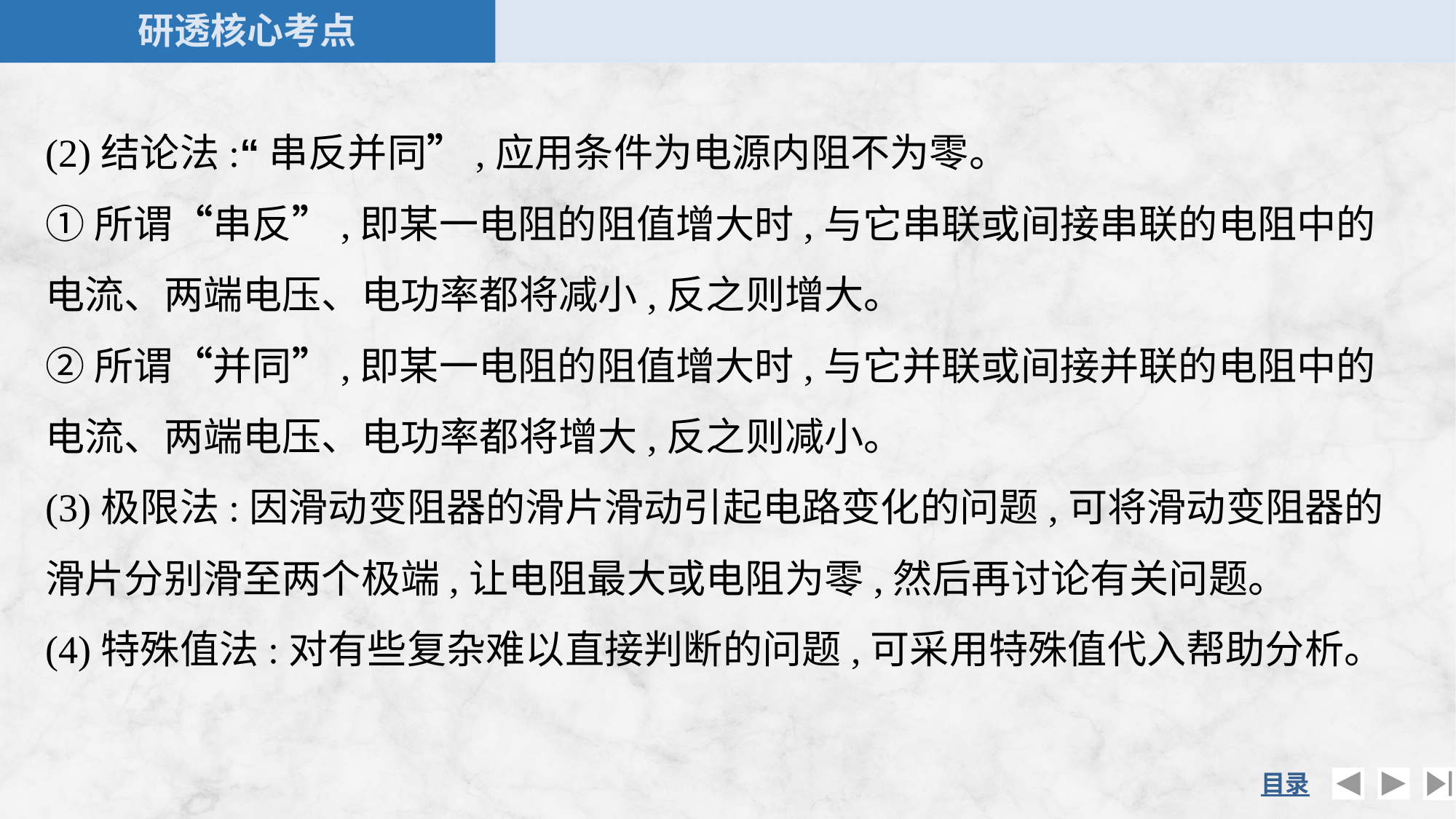

(2)结论法:“串反并同”,应用条件为电源内阻不为零。
①所谓“串反”,即某一电阻的阻值增大时,与它串联或间接串联的电阻中的电流、两端电压、电功率都将减小,反之则增大。
②所谓“并同”,即某一电阻的阻值增大时,与它并联或间接并联的电阻中的电流、两端电压、电功率都将增大,反之则减小。
(3)极限法:因滑动变阻器的滑片滑动引起电路变化的问题,可将滑动变阻器的滑片分别滑至两个极端,让电阻最大或电阻为零,然后再讨论有关问题。
(4)特殊值法:对有些复杂难以直接判断的问题,可采用特殊值代入帮助分析。